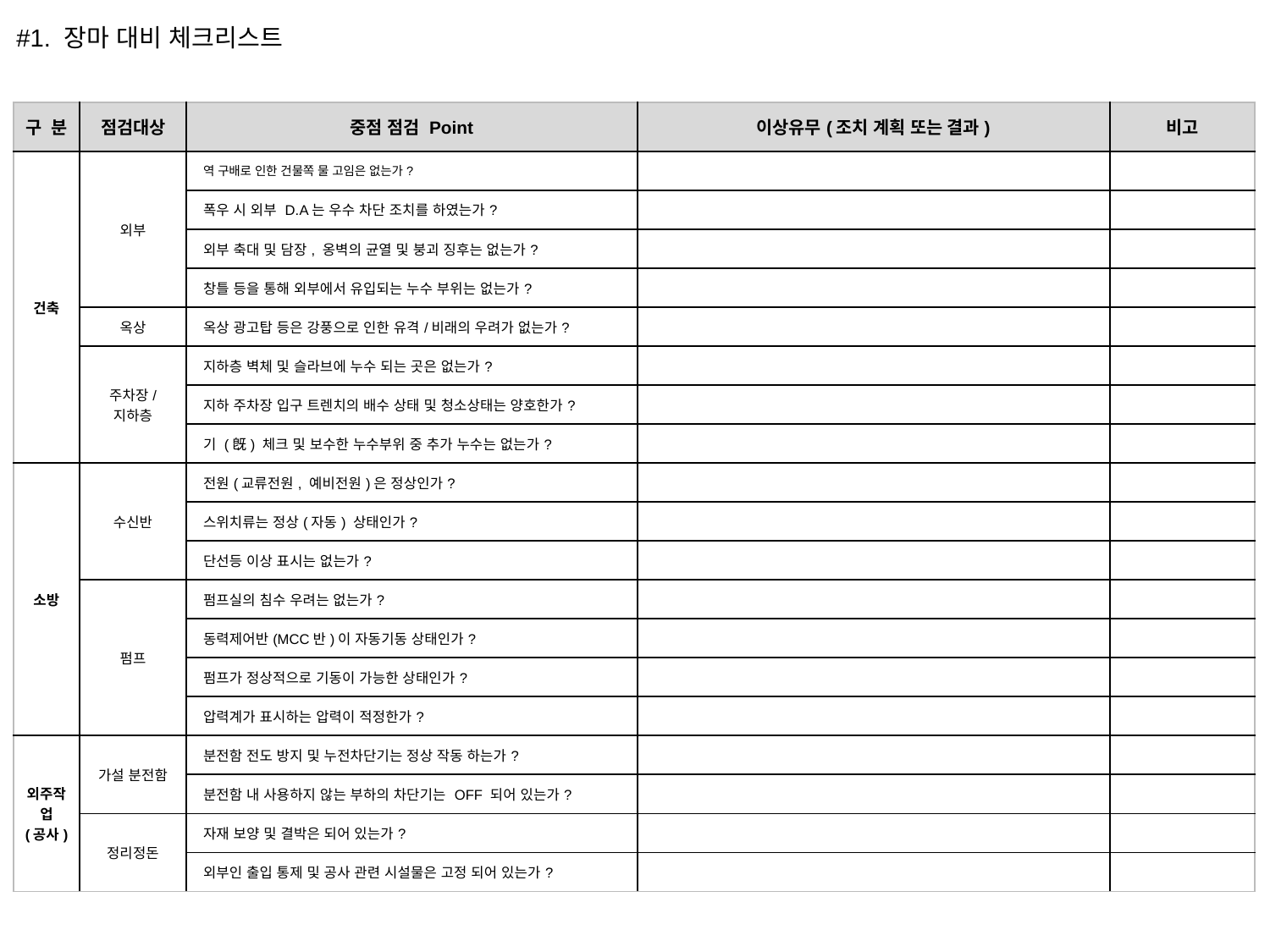

#1. 장마 대비 체크리스트
| 구 분 | 점검대상 | 중점 점검 Point | 이상유무(조치 계획 또는 결과) | 비고 |
| --- | --- | --- | --- | --- |
| 건축 | 외부 | 역 구배로 인한 건물쪽 물 고임은 없는가? |  |  |
|  |  | 폭우 시 외부 D.A는 우수 차단 조치를 하였는가? |  |  |
|  |  | 외부 축대 및 담장, 옹벽의 균열 및 붕괴 징후는 없는가? |  |  |
|  |  | 창틀 등을 통해 외부에서 유입되는 누수 부위는 없는가? |  |  |
|  | 옥상 | 옥상 광고탑 등은 강풍으로 인한 유격/비래의 우려가 없는가? |  |  |
|  | 주차장/ 지하층 | 지하층 벽체 및 슬라브에 누수 되는 곳은 없는가? |  |  |
|  |  | 지하 주차장 입구 트렌치의 배수 상태 및 청소상태는 양호한가? |  |  |
|  |  | 기 (旣) 체크 및 보수한 누수부위 중 추가 누수는 없는가? |  |  |
| 소방 | 수신반 | 전원(교류전원, 예비전원)은 정상인가? |  |  |
|  |  | 스위치류는 정상(자동) 상태인가? |  |  |
|  |  | 단선등 이상 표시는 없는가? |  |  |
|  | 펌프 | 펌프실의 침수 우려는 없는가? |  |  |
|  |  | 동력제어반(MCC반)이 자동기동 상태인가? |  |  |
|  |  | 펌프가 정상적으로 기동이 가능한 상태인가? |  |  |
|  |  | 압력계가 표시하는 압력이 적정한가? |  |  |
| 외주작업 (공사) | 가설 분전함 | 분전함 전도 방지 및 누전차단기는 정상 작동 하는가? |  |  |
|  |  | 분전함 내 사용하지 않는 부하의 차단기는 OFF 되어 있는가? |  |  |
|  | 정리정돈 | 자재 보양 및 결박은 되어 있는가? |  |  |
|  |  | 외부인 출입 통제 및 공사 관련 시설물은 고정 되어 있는가? |  |  |